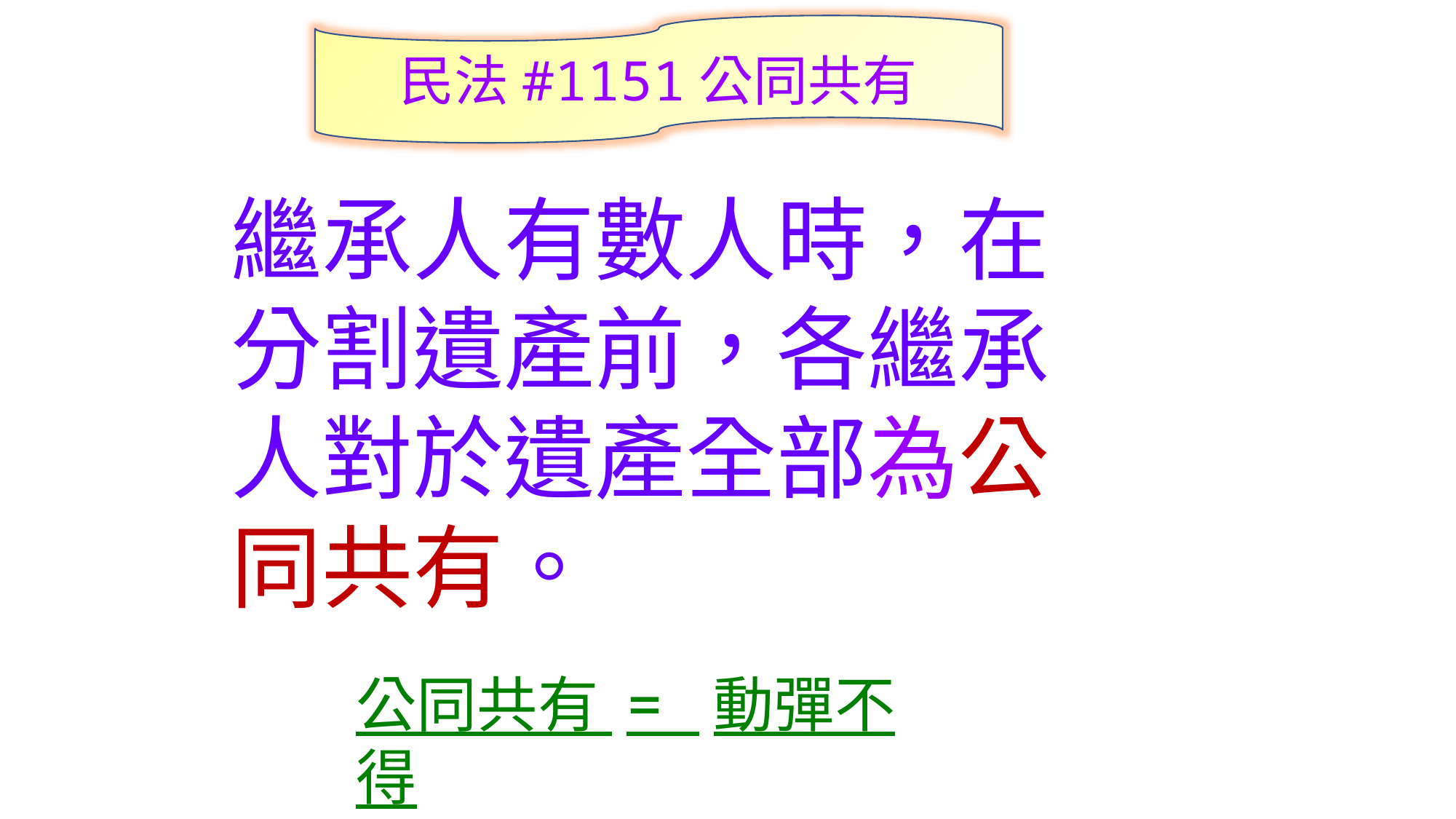

民法#1151公同共有
繼承人有數人時，在分割遺產前，各繼承人對於遺產全部為公同共有。
公同共有 = 動彈不得